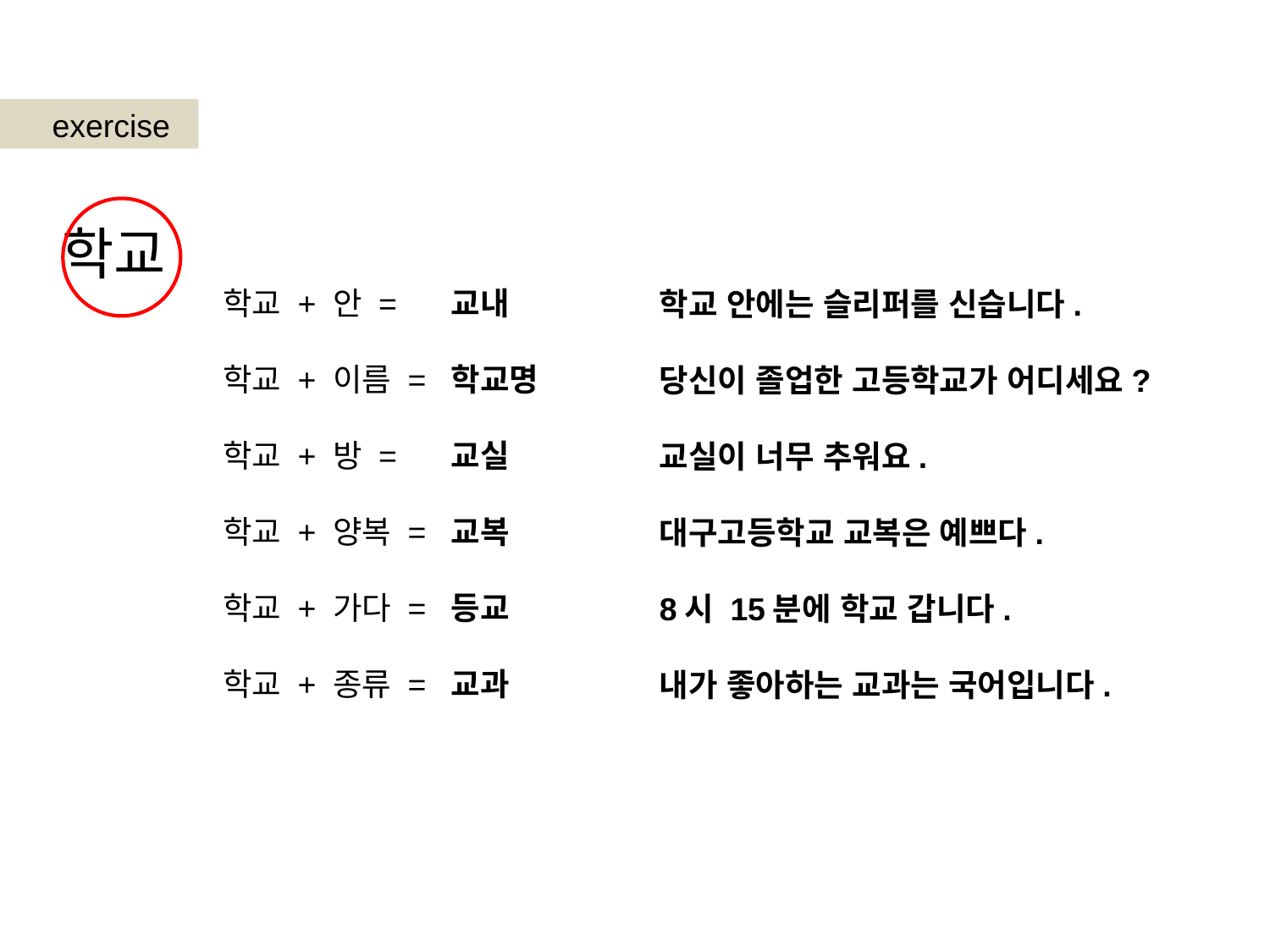

exercise

학교
학교 + 안 =

학교 + 이름 =

학교 + 방 =

학교 + 양복 =

학교 + 가다 =

학교 + 종류 =
교내

학교명

교실

교복

등교

교과
학교 안에는 슬리퍼를 신습니다.

당신이 졸업한 고등학교가 어디세요?

교실이 너무 추워요.

대구고등학교 교복은 예쁘다.

8시 15분에 학교 갑니다.

내가 좋아하는 교과는 국어입니다.